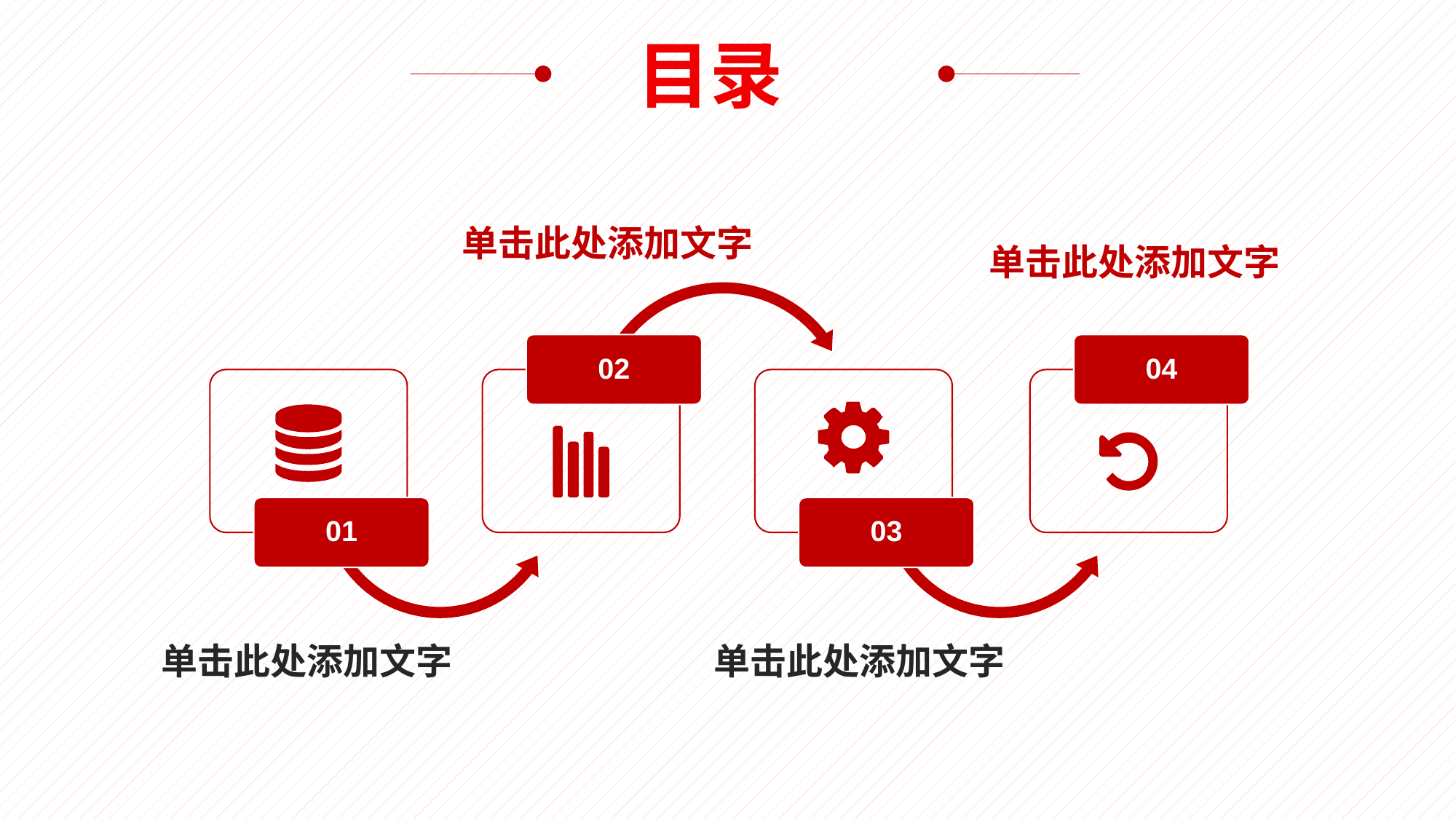

目录

单击此处添加文字
单击此处添加文字

02
04

01
03
单击此处添加文字
单击此处添加文字